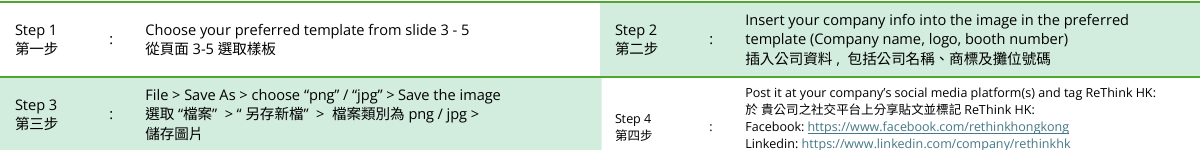

| Step 1 第一步 | : | Choose your preferred template from slide 3 - 5 從頁面3-5選取樣板 |
| --- | --- | --- |
| Step 3 第三步 | : | File > Save As > choose “png” / “jpg” > Save the image 選取 “檔案” > “另存新檔” > 檔案類別為png / jpg > 儲存圖片 |
| Step 2 第二步 | : | Insert your company info into the image in the preferred template (Company name, logo, booth number) 插入公司資料, 包括公司名稱、商標及攤位號碼 |
| --- | --- | --- |
| Step 4 第四步 | : | Post it at your company’s social media platform(s) and tag ReThink HK: 於 貴公司之社交平台上分享貼文並標記ReThink HK: Facebook: https://www.facebook.com/rethinkhongkong Linkedin: https://www.linkedin.com/company/rethinkhk Instagram: https://www.instagram.com/rethink\_event/ |
| --- | --- | --- |